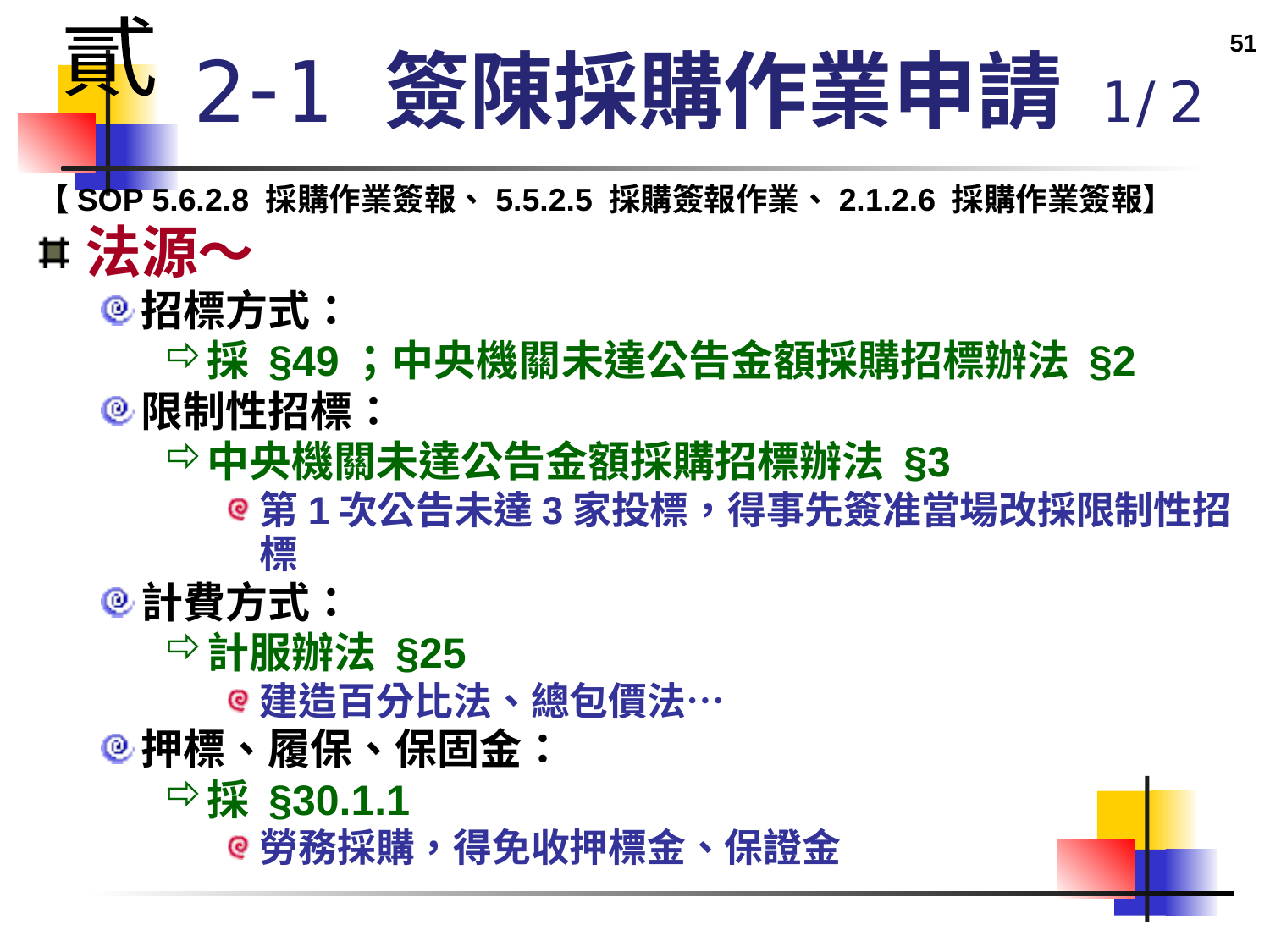

51
貳
# 2-1 簽陳採購作業申請 1/2
【SOP 5.6.2.8 採購作業簽報、5.5.2.5 採購簽報作業、2.1.2.6 採購作業簽報】
法源～
招標方式：
採 §49；中央機關未達公告金額採購招標辦法 §2
限制性招標：
中央機關未達公告金額採購招標辦法 §3
第1次公告未達3家投標，得事先簽准當場改採限制性招標
計費方式：
計服辦法 §25
建造百分比法、總包價法…
押標、履保、保固金：
採 §30.1.1
勞務採購，得免收押標金、保證金